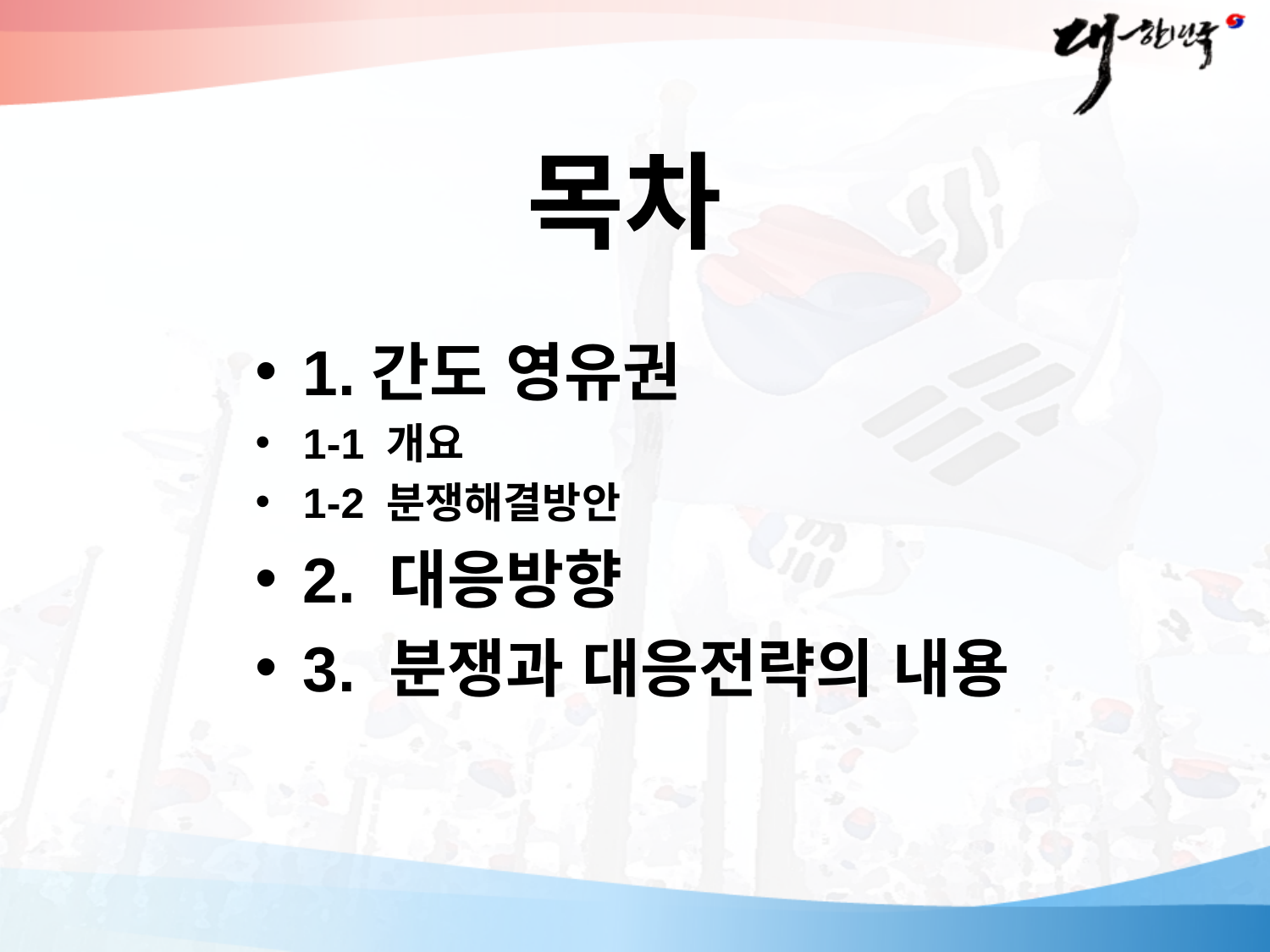

목차
1.간도 영유권
1-1 개요
1-2 분쟁해결방안
2. 대응방향
3. 분쟁과 대응전략의 내용